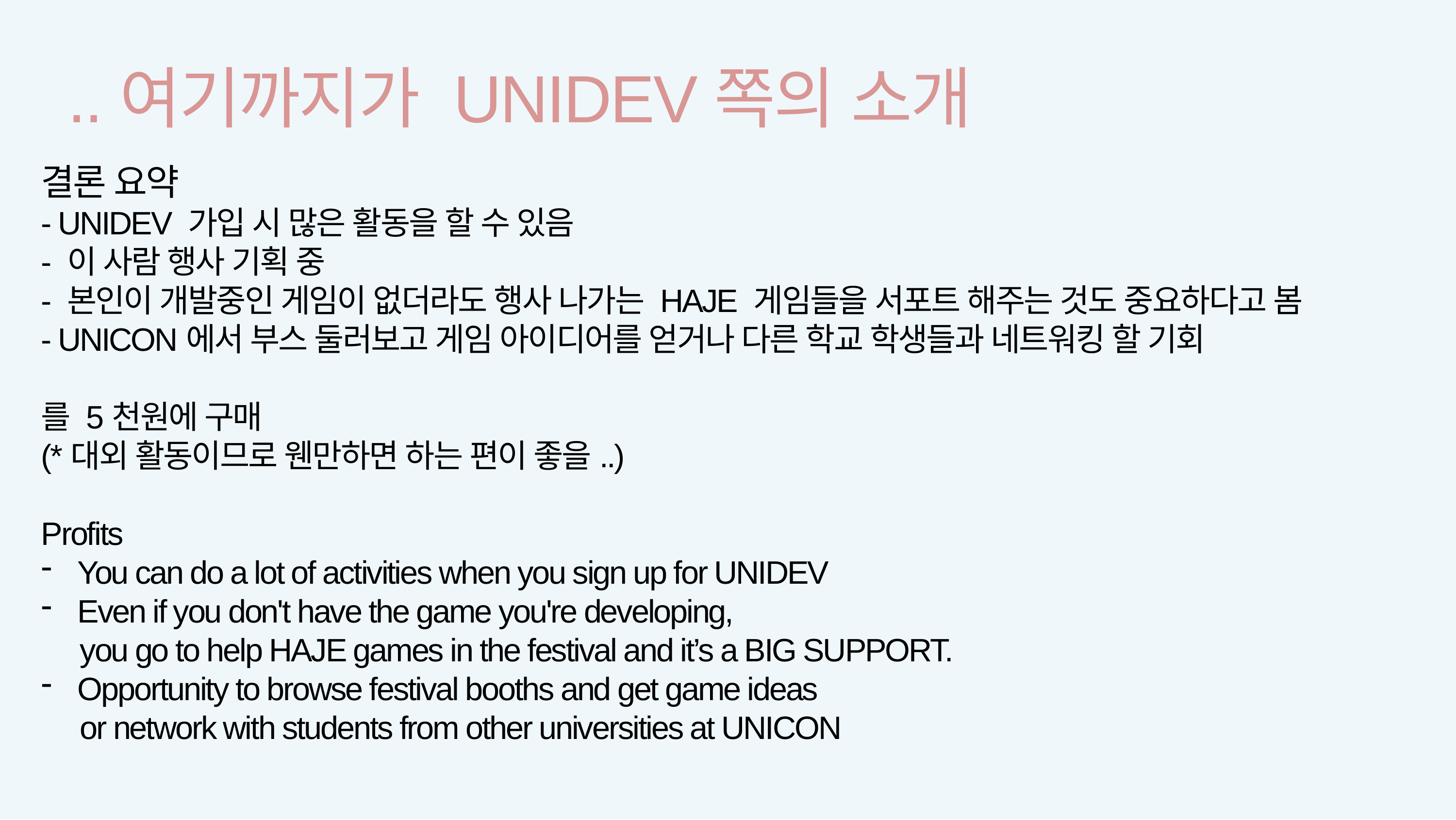

..여기까지가 UNIDEV쪽의 소개
결론 요약
- UNIDEV 가입 시 많은 활동을 할 수 있음
- 이 사람 행사 기획 중
- 본인이 개발중인 게임이 없더라도 행사 나가는 HAJE 게임들을 서포트 해주는 것도 중요하다고 봄
- UNICON에서 부스 둘러보고 게임 아이디어를 얻거나 다른 학교 학생들과 네트워킹 할 기회

를 5천원에 구매
(*대외 활동이므로 웬만하면 하는 편이 좋을..)

Profits
You can do a lot of activities when you sign up for UNIDEV
Even if you don't have the game you're developing,
     you go to help HAJE games in the festival and it’s a BIG SUPPORT.
Opportunity to browse festival booths and get game ideas
     or network with students from other universities at UNICON